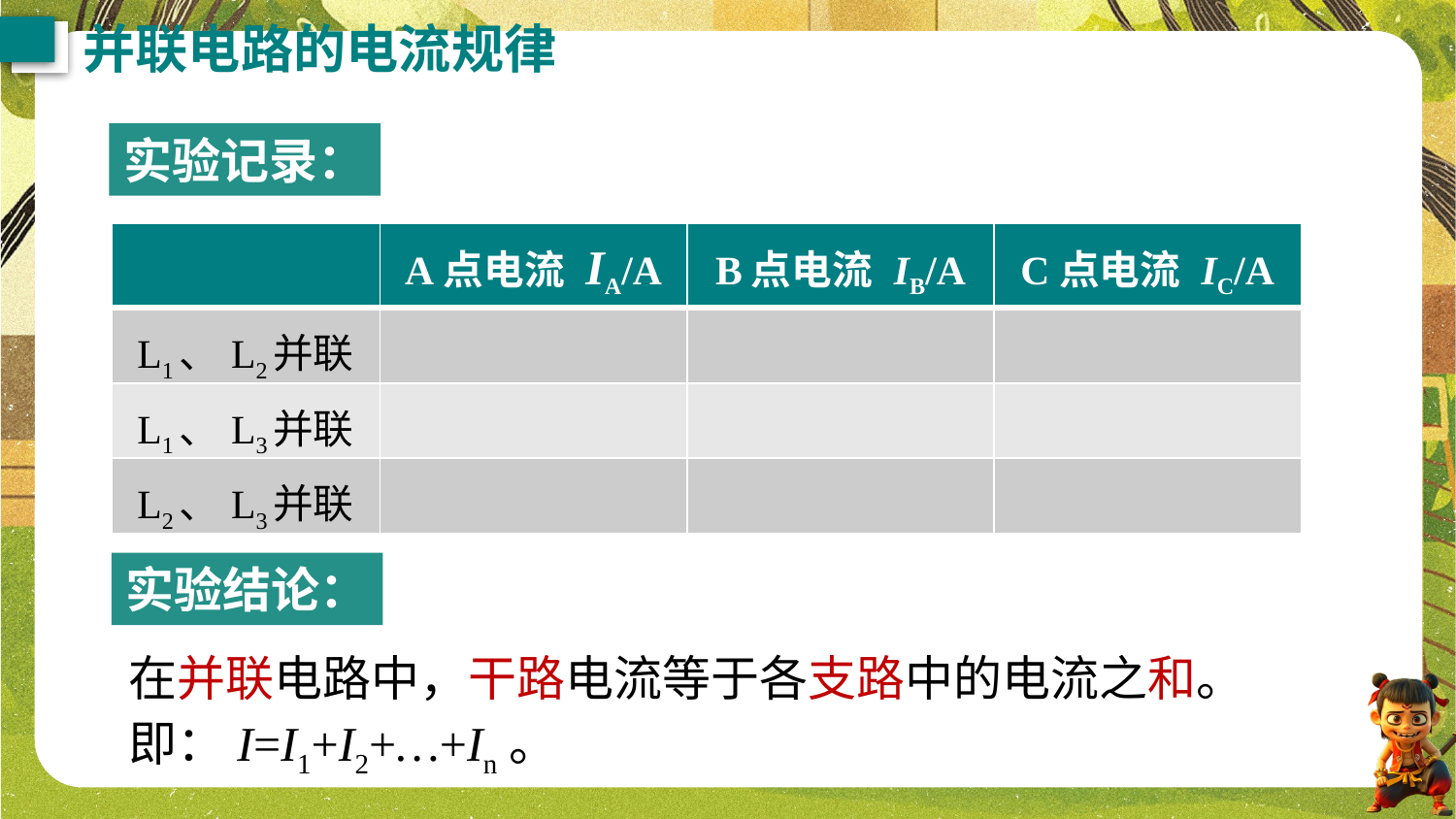

并联电路的电流规律

实验记录：
|  | A点电流 IA/A | B点电流 IB/A | C点电流 IC/A |
| --- | --- | --- | --- |
| L1、L2并联 |  |  |  |
| L1、L3并联 |  |  |  |
| L2、L3并联 |  |  |  |
实验结论：
在并联电路中，干路电流等于各支路中的电流之和。
即：I=I1+I2+…+In。